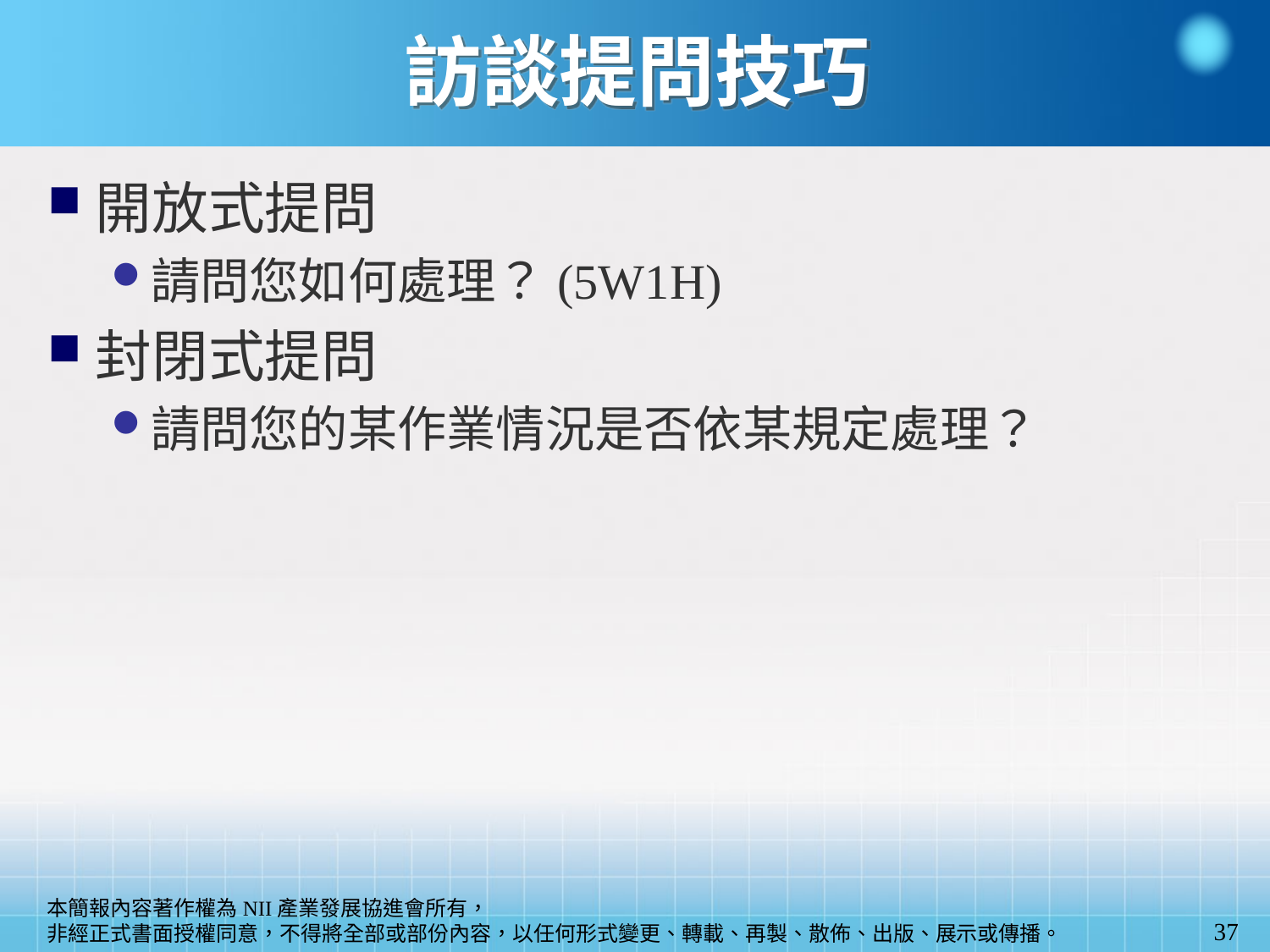

訪談提問技巧
開放式提問
請問您如何處理？(5W1H)
封閉式提問
請問您的某作業情況是否依某規定處理？
37